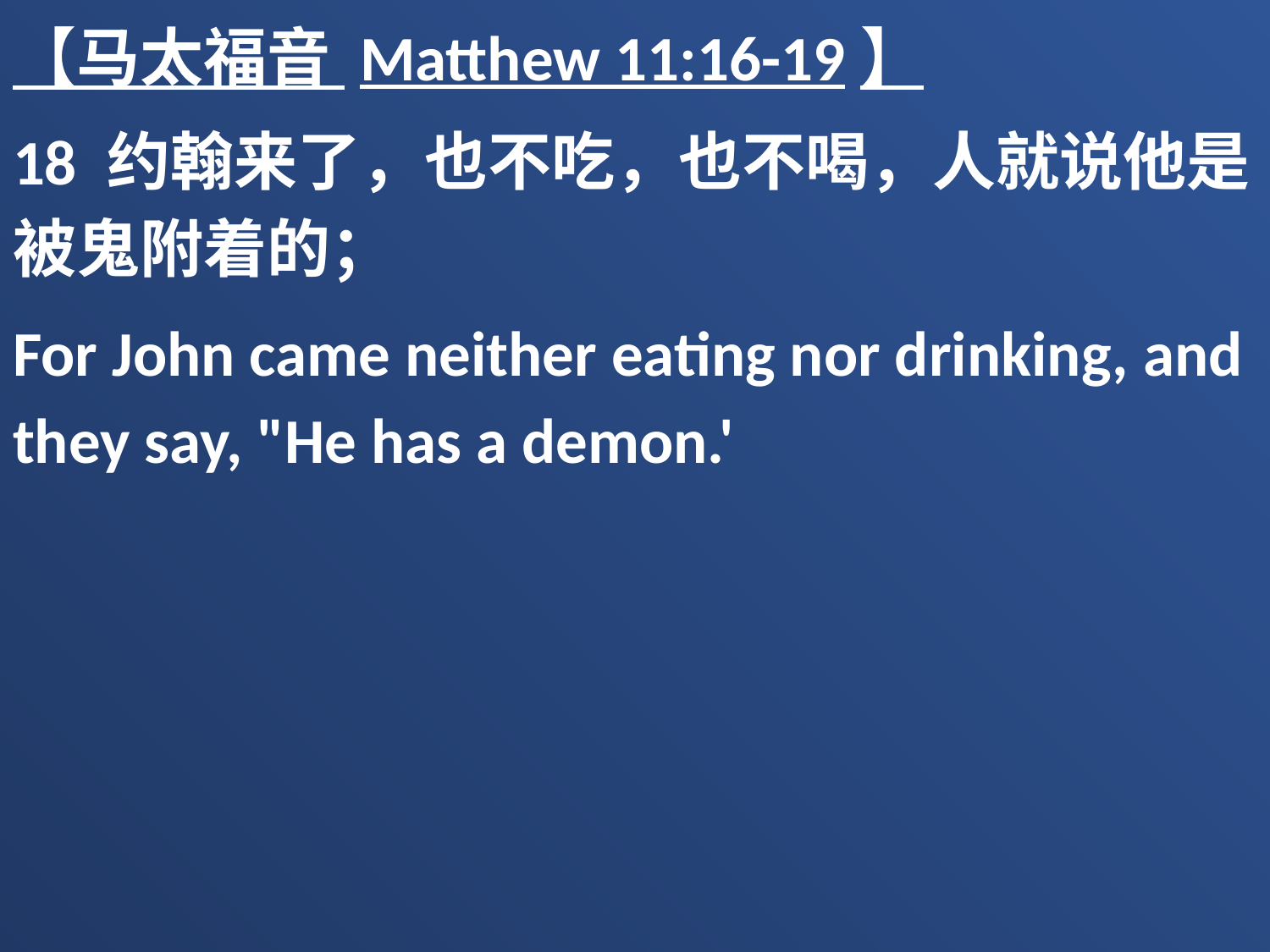

【马太福音 Matthew 11:16-19】
18 约翰来了，也不吃，也不喝，人就说他是被鬼附着的；
For John came neither eating nor drinking, and they say, "He has a demon.'